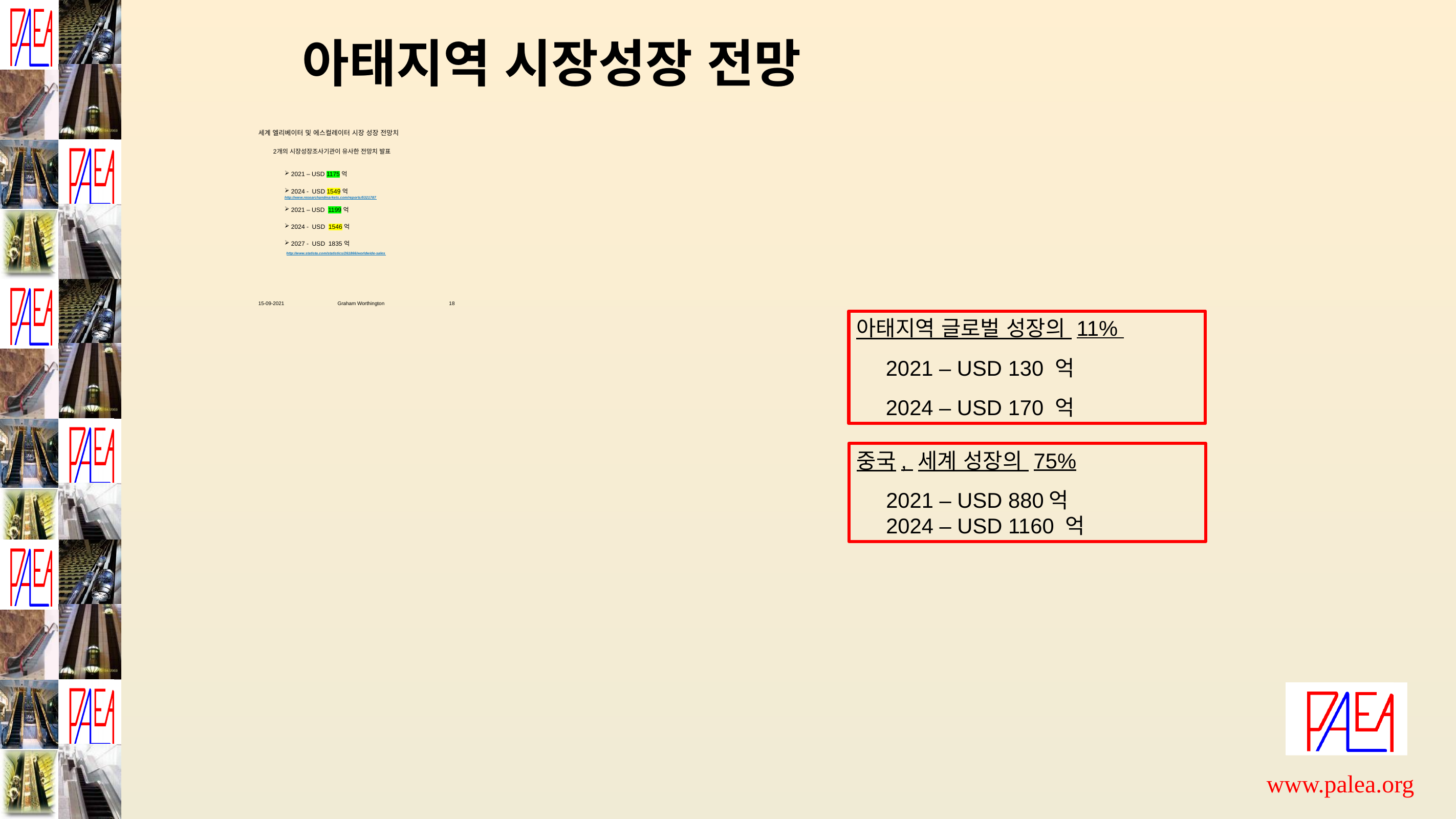

# 아태지역 시장성장 전망
세계 엘리베이터 및 에스컬레이터 시장 성장 전망치

 2개의 시장성장조사기관이 유사한 전망치 발표

2021 – USD 1175 억

2024 -  USD 1549 억
http://www.researchandmarkets.com/reports/5321787

2021 – USD  1199 억

2024 -  USD  1546 억

2027 -  USD  1835 억
 http://www.statista.com/statistics/261866/worldwide-sales

15-09-2021                                      Graham Worthington                                              18

아태지역 글로벌 성장의 11%

     2021 – USD 130 억

     2024 – USD 170 억
중국, 세계 성장의 75%

     2021 – USD 880억
     2024 – USD 1160 억